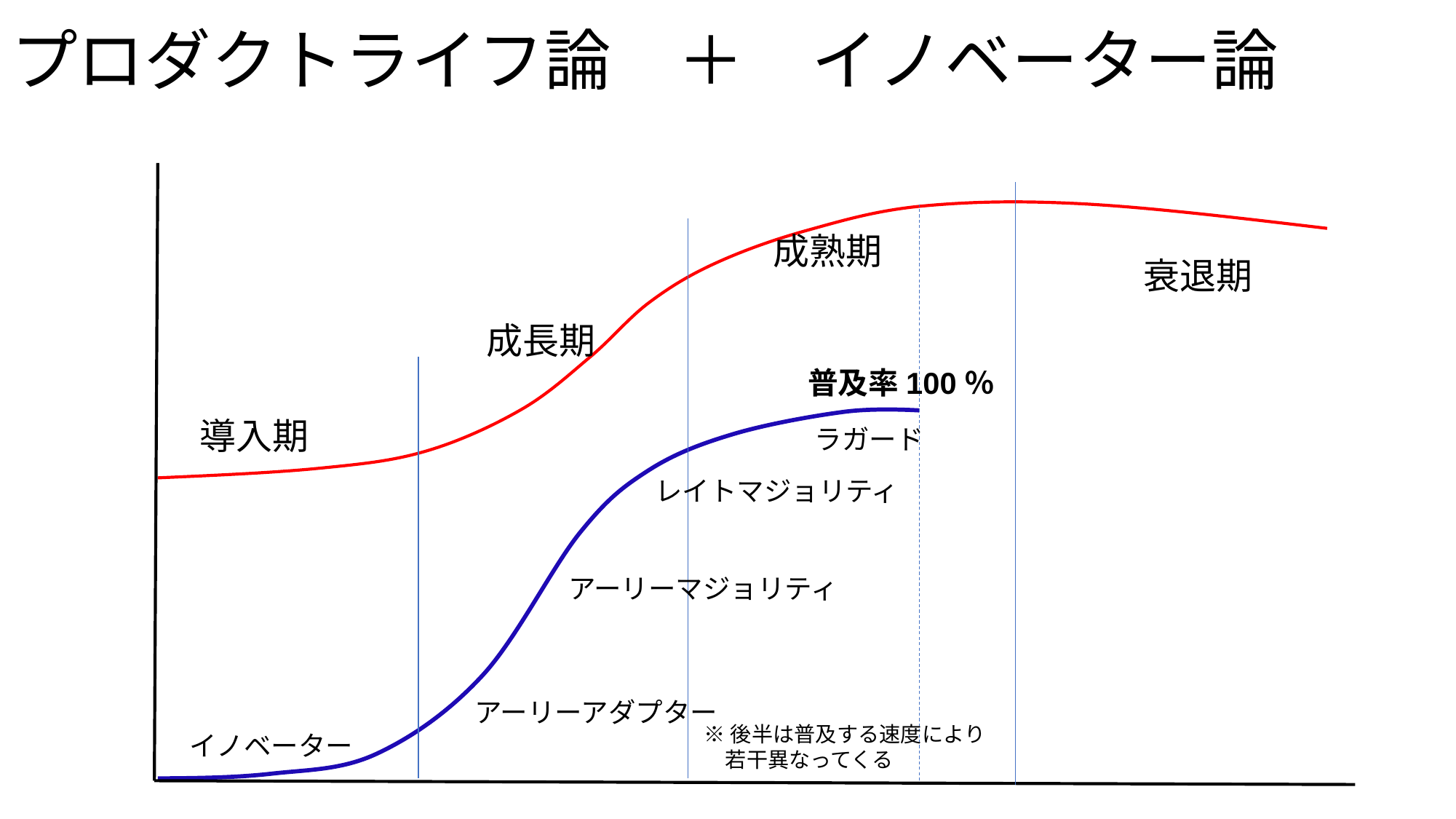

# プロダクトライフ論　＋　イノベーター論

成熟期
衰退期
成長期
普及率100％
導入期

ラガード
レイトマジョリティ
アーリーマジョリティ
アーリーアダプター
※後半は普及する速度により
　若干異なってくる
イノベーター